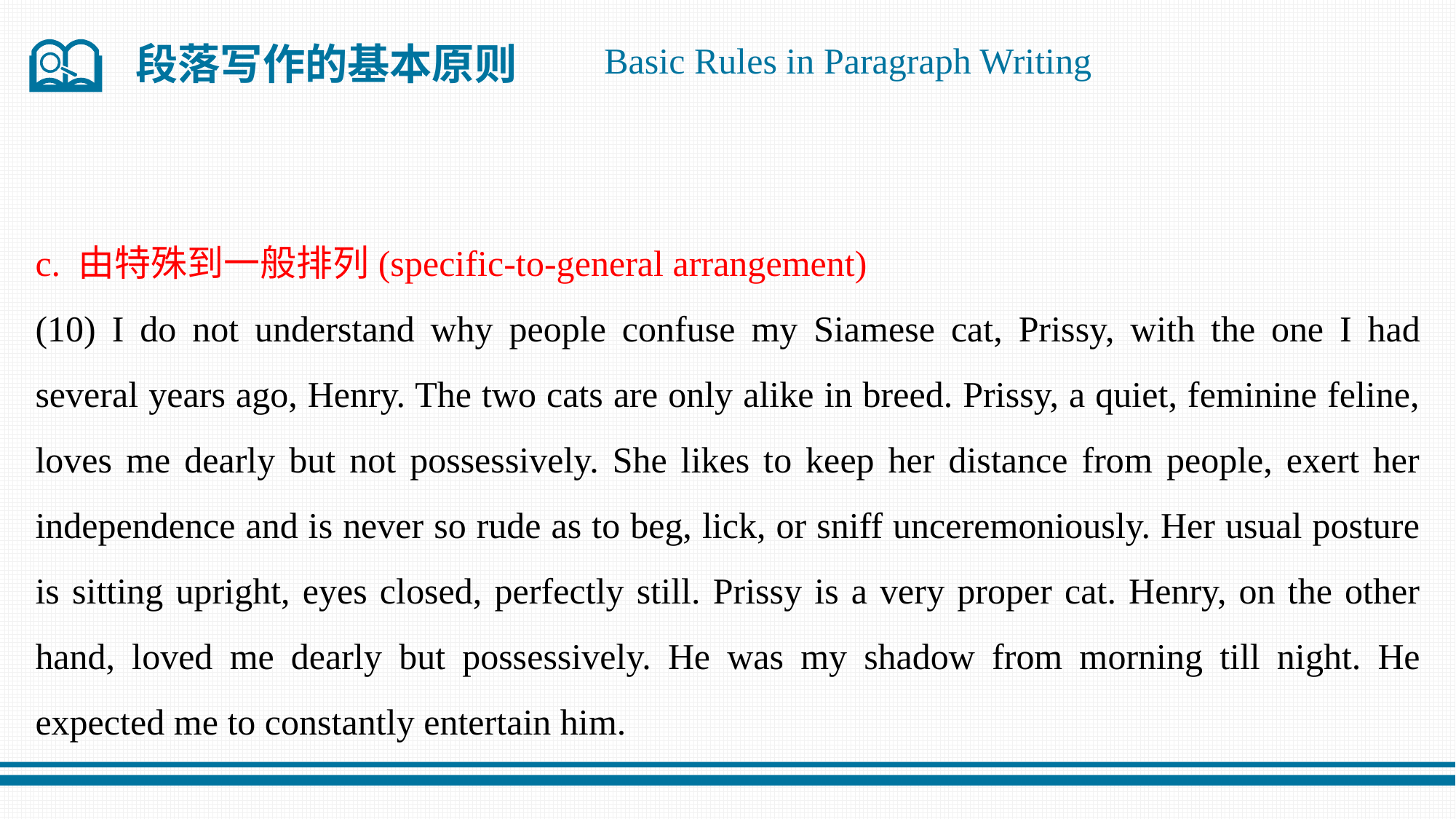

段落写作的基本原则
Basic Rules in Paragraph Writing

c. 由特殊到一般排列(specific-to-general arrangement)
(10) I do not understand why people confuse my Siamese cat, Prissy, with the one I had several years ago, Henry. The two cats are only alike in breed. Prissy, a quiet, feminine feline, loves me dearly but not possessively. She likes to keep her distance from people, exert her independence and is never so rude as to beg, lick, or sniff unceremoniously. Her usual posture is sitting upright, eyes closed, perfectly still. Prissy is a very proper cat. Henry, on the other hand, loved me dearly but possessively. He was my shadow from morning till night. He expected me to constantly entertain him.